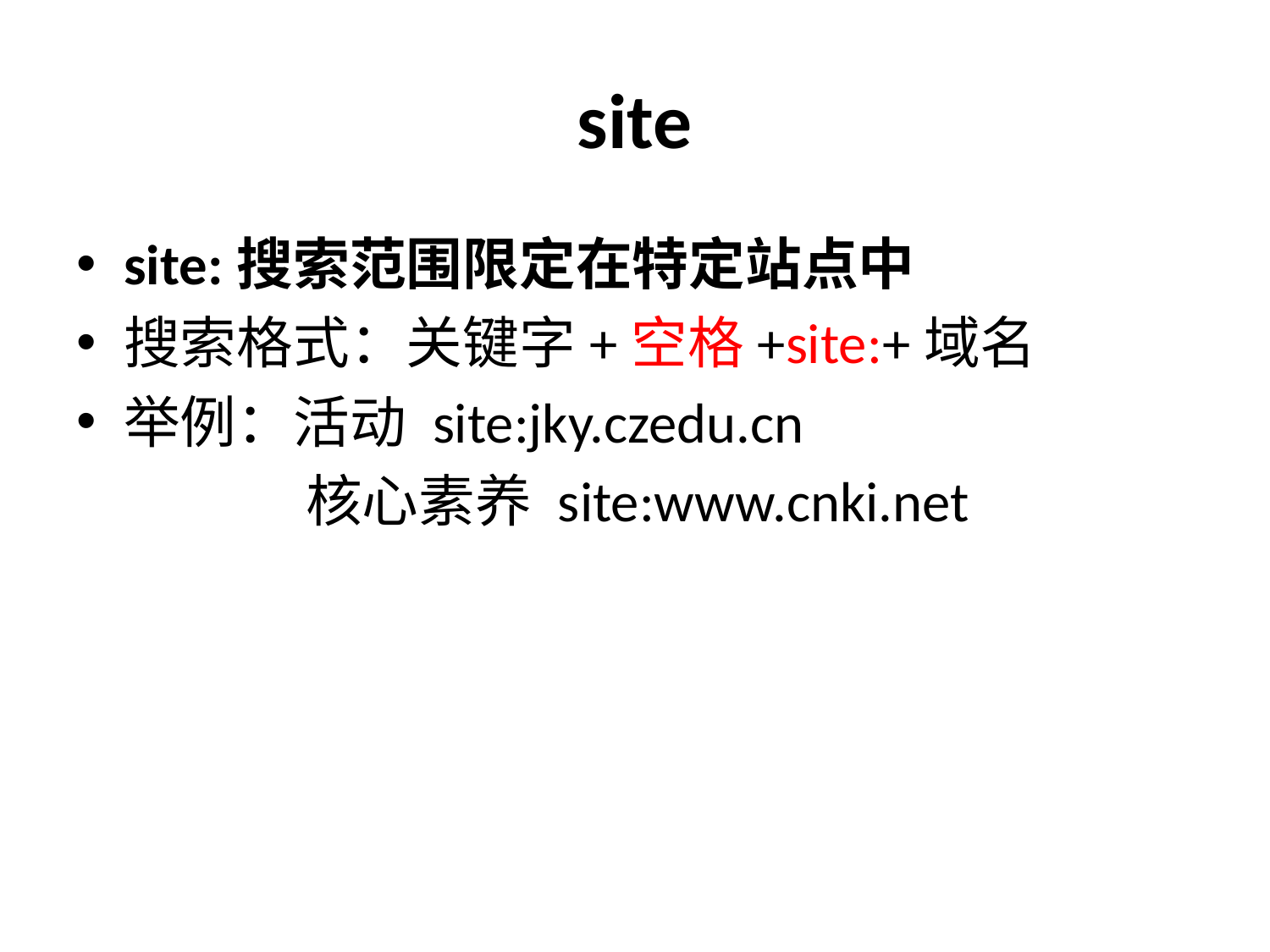

# site
site:搜索范围限定在特定站点中
搜索格式：关键字+空格+site:+域名
举例：活动 site:jky.czedu.cn
                 核心素养 site:www.cnki.net